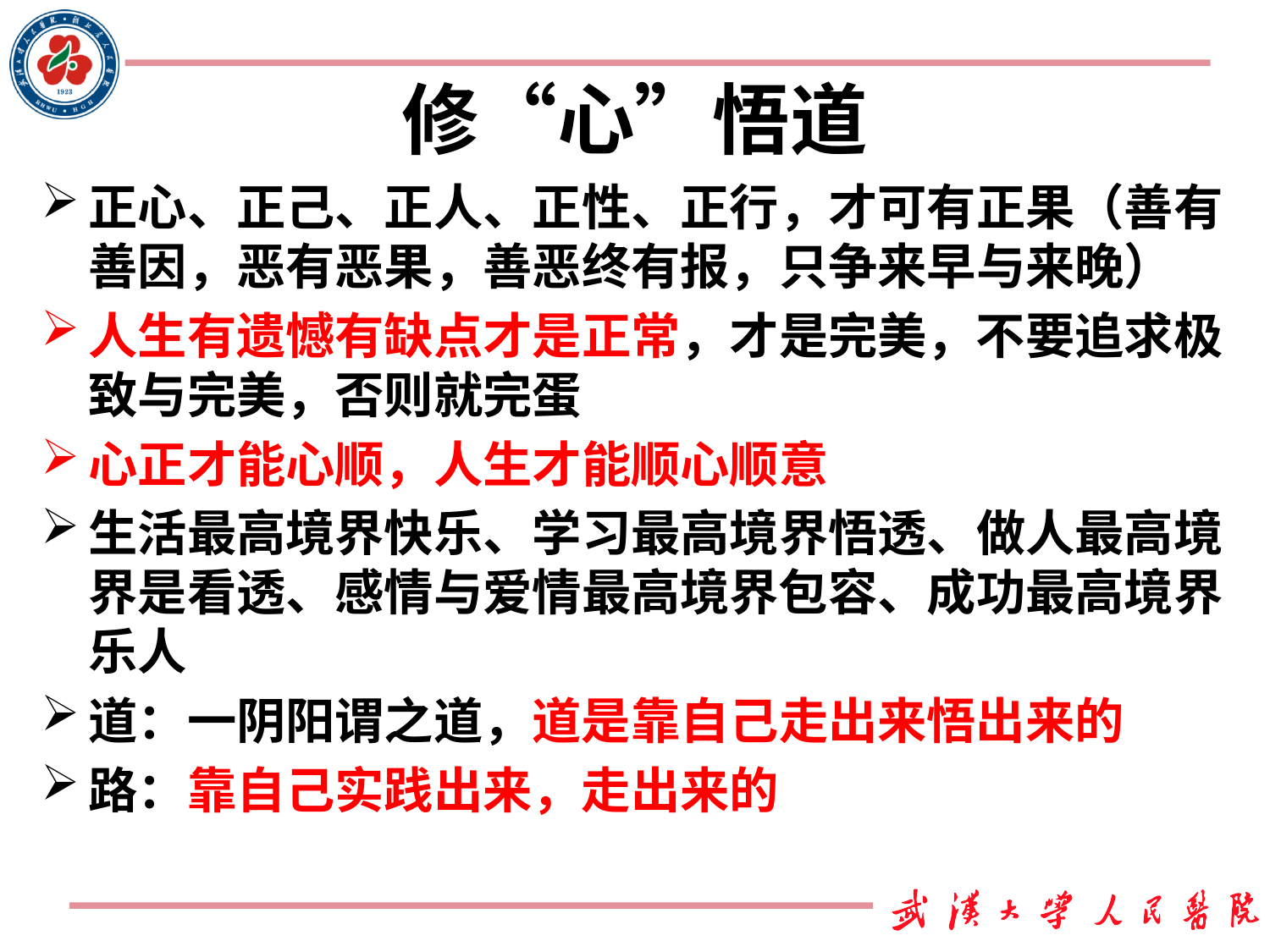

# 修“心”悟道
正心、正己、正人、正性、正行，才可有正果（善有善因，恶有恶果，善恶终有报，只争来早与来晚）
人生有遗憾有缺点才是正常，才是完美，不要追求极致与完美，否则就完蛋
心正才能心顺，人生才能顺心顺意
生活最高境界快乐、学习最高境界悟透、做人最高境界是看透、感情与爱情最高境界包容、成功最高境界乐人
道：一阴阳谓之道，道是靠自己走出来悟出来的
路：靠自己实践出来，走出来的